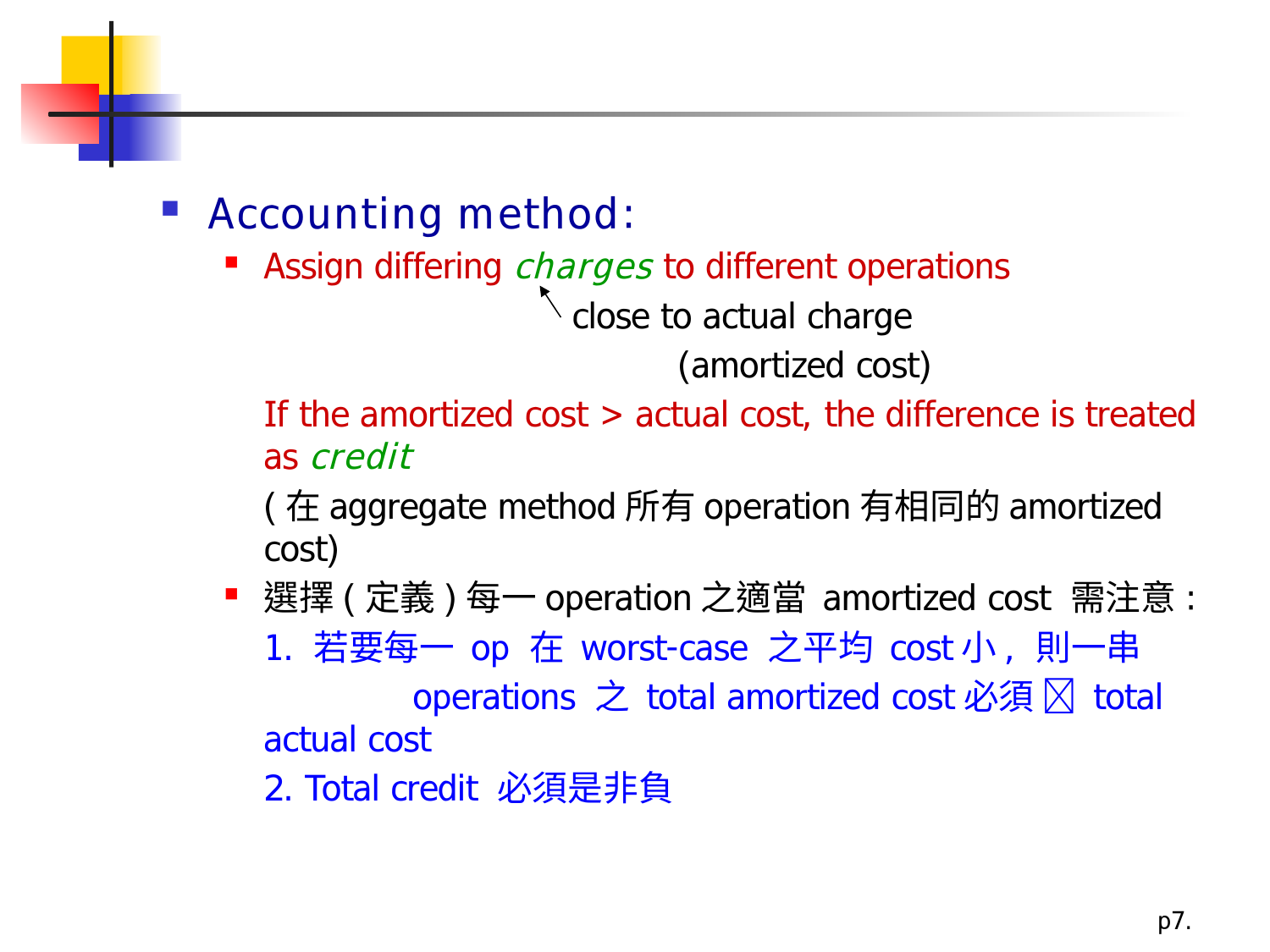

#
Accounting method:
Assign differing charges to different operations
	                            close to actual charge
				   (amortized cost)
	If the amortized cost > actual cost, the difference is treated as credit
	(在aggregate method所有operation有相同的amortized cost)
選擇(定義)每一operation之適當 amortized cost 需注意:
	1. 若要每一 op 在 worst-case 之平均 cost小, 則一串
		  operations 之 total amortized cost必須 ≥ total actual cost
	2. Total credit 必須是非負